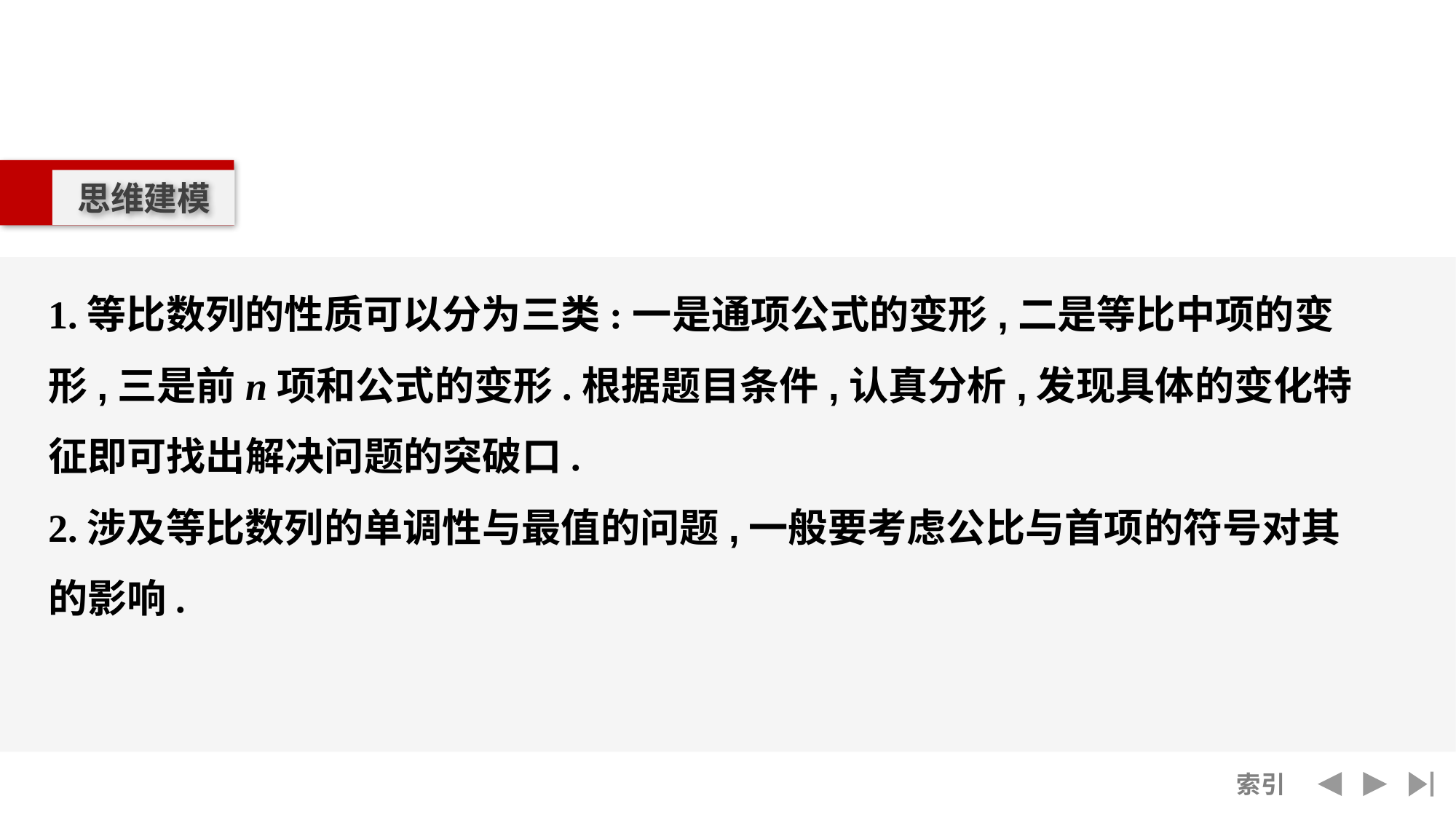

思维建模

1.等比数列的性质可以分为三类:一是通项公式的变形,二是等比中项的变形,三是前n项和公式的变形.根据题目条件,认真分析,发现具体的变化特征即可找出解决问题的突破口.
2.涉及等比数列的单调性与最值的问题,一般要考虑公比与首项的符号对其的影响.